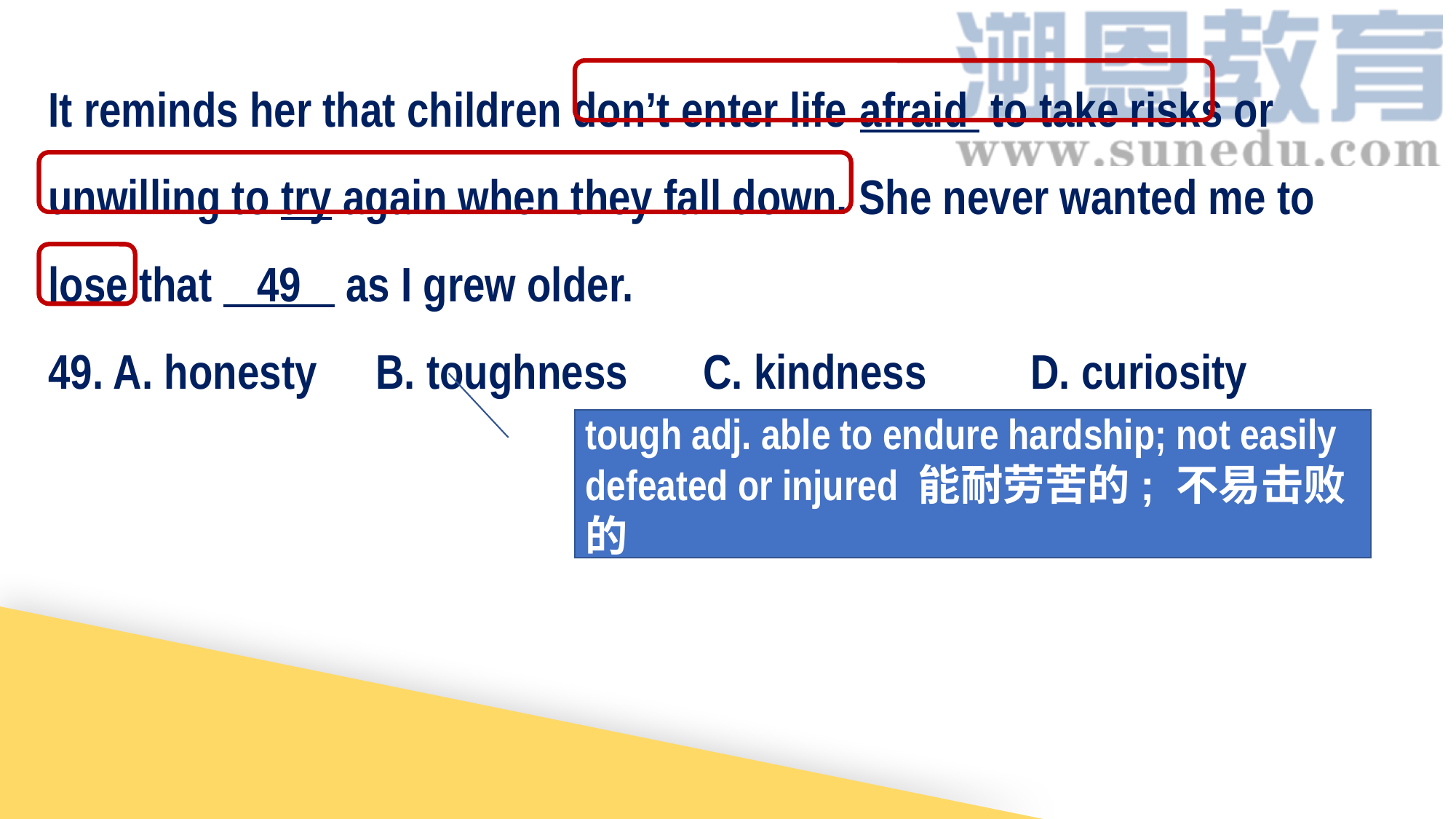

It reminds her that children don’t enter life afraid  to take risks or unwilling to try again when they fall down. She never wanted me to lose that    49    as I grew older.
49. A. honesty	B. toughness	C. kindness	D. curiosity

tough adj. able to endure hardship; not easily defeated or injured 能耐劳苦的; 不易击败的